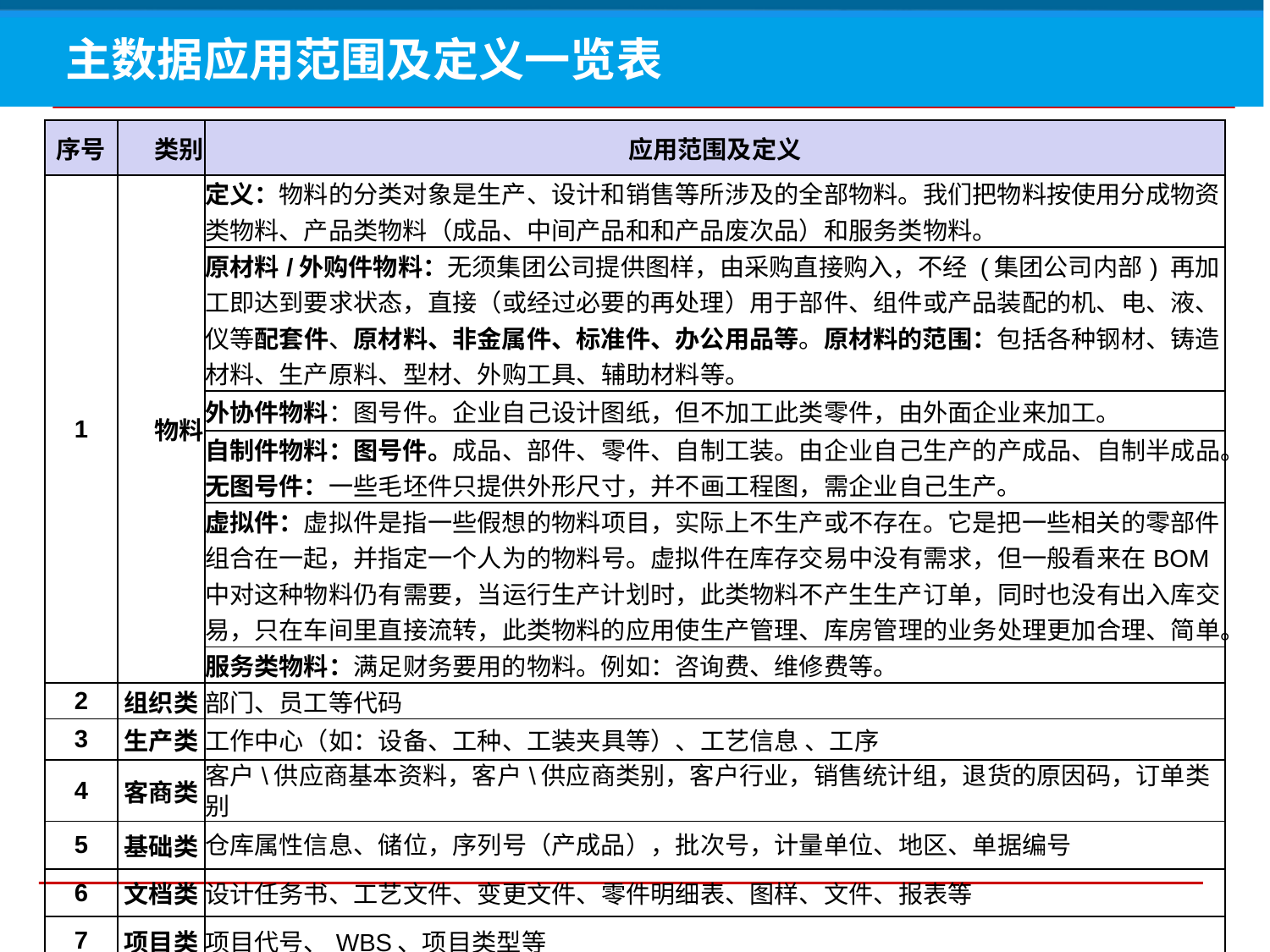

# 主数据应用范围及定义一览表
| 序号 | 类别 | 应用范围及定义 |
| --- | --- | --- |
| 1 | 物料 | 定义：物料的分类对象是生产、设计和销售等所涉及的全部物料。我们把物料按使用分成物资类物料、产品类物料（成品、中间产品和和产品废次品）和服务类物料。 |
|  |  | 原材料/外购件物料：无须集团公司提供图样，由采购直接购入，不经 (集团公司内部) 再加工即达到要求状态，直接（或经过必要的再处理）用于部件、组件或产品装配的机、电、液、仪等配套件、原材料、非金属件、标准件、办公用品等。原材料的范围：包括各种钢材、铸造材料、生产原料、型材、外购工具、辅助材料等。 |
|  |  | 外协件物料：图号件。企业自己设计图纸，但不加工此类零件，由外面企业来加工。 |
|  |  | 自制件物料：图号件。成品、部件、零件、自制工装。由企业自己生产的产成品、自制半成品。无图号件：一些毛坯件只提供外形尺寸，并不画工程图，需企业自己生产。 |
|  |  | 虚拟件：虚拟件是指一些假想的物料项目，实际上不生产或不存在。它是把一些相关的零部件组合在一起，并指定一个人为的物料号。虚拟件在库存交易中没有需求，但一般看来在BOM中对这种物料仍有需要，当运行生产计划时，此类物料不产生生产订单，同时也没有出入库交易，只在车间里直接流转，此类物料的应用使生产管理、库房管理的业务处理更加合理、简单。 |
|  |  | 服务类物料：满足财务要用的物料。例如：咨询费、维修费等。 |
| 2 | 组织类 | 部门、员工等代码 |
| 3 | 生产类 | 工作中心（如：设备、工种、工装夹具等）、工艺信息 、工序 |
| 4 | 客商类 | 客户\供应商基本资料，客户\供应商类别，客户行业，销售统计组，退货的原因码，订单类别 |
| 5 | 基础类 | 仓库属性信息、储位，序列号（产成品），批次号，计量单位、地区、单据编号 |
| 6 | 文档类 | 设计任务书、工艺文件、变更文件、零件明细表、图样、文件、报表等 |
| 7 | 项目类 | 项目代号、WBS、项目类型等 |